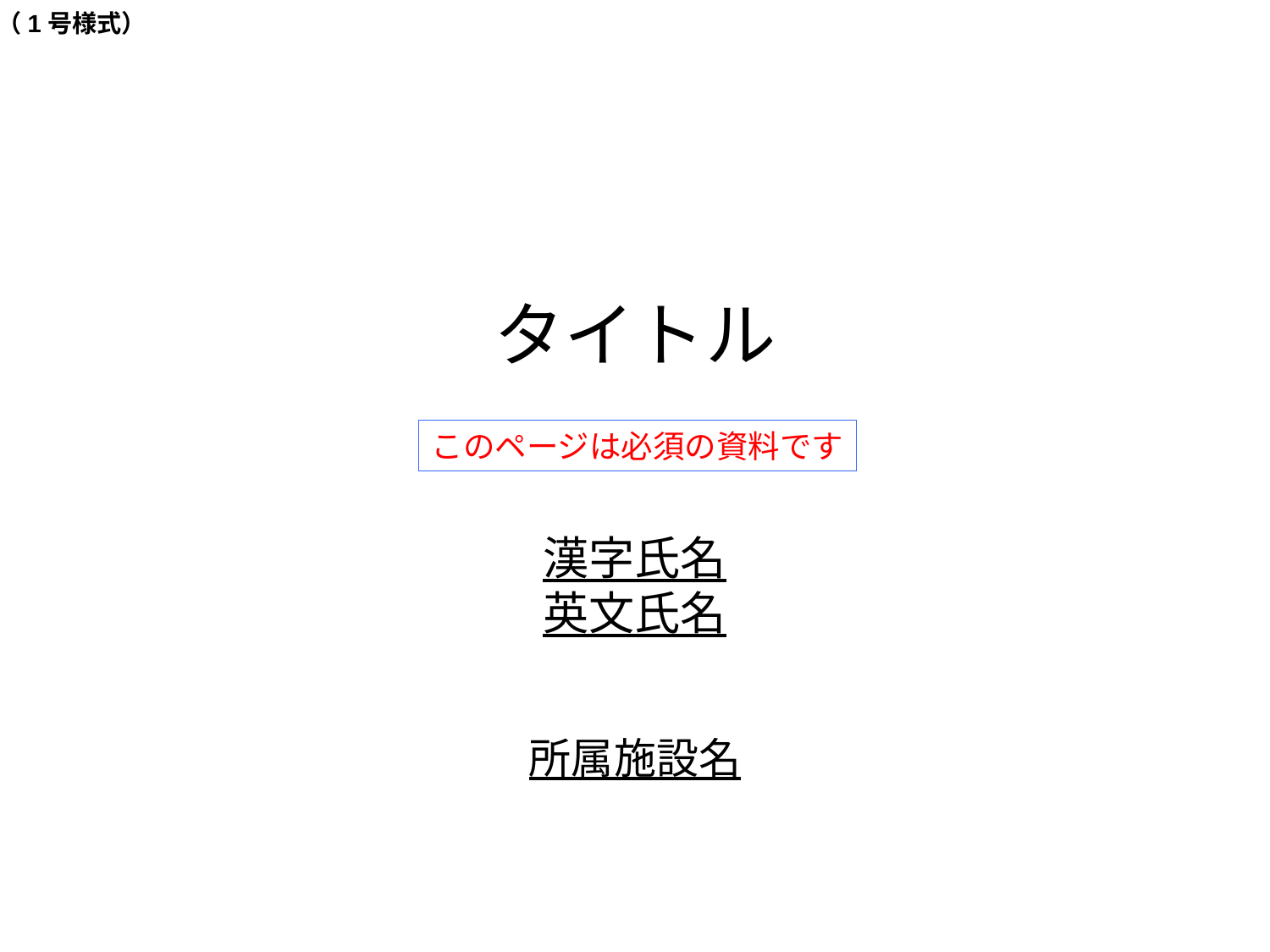

（1号様式）
# タイトル
このページは必須の資料です
漢字氏名
英文氏名
所属施設名